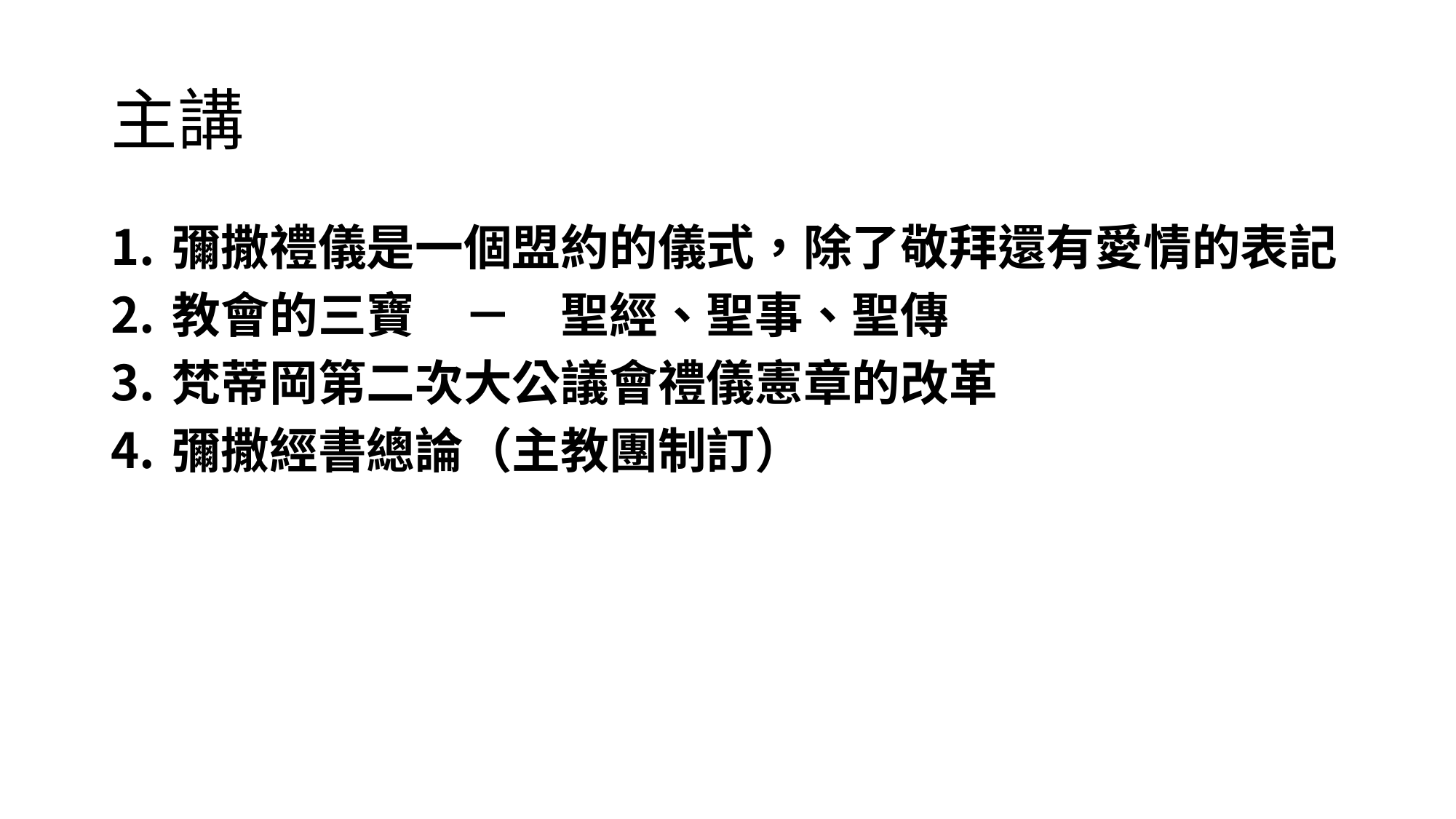

# 主講
彌撒禮儀是一個盟約的儀式，除了敬拜還有愛情的表記
教會的三寶　－　聖經、聖事、聖傳
梵蒂岡第二次大公議會禮儀憲章的改革
彌撒經書總論（主教團制訂）